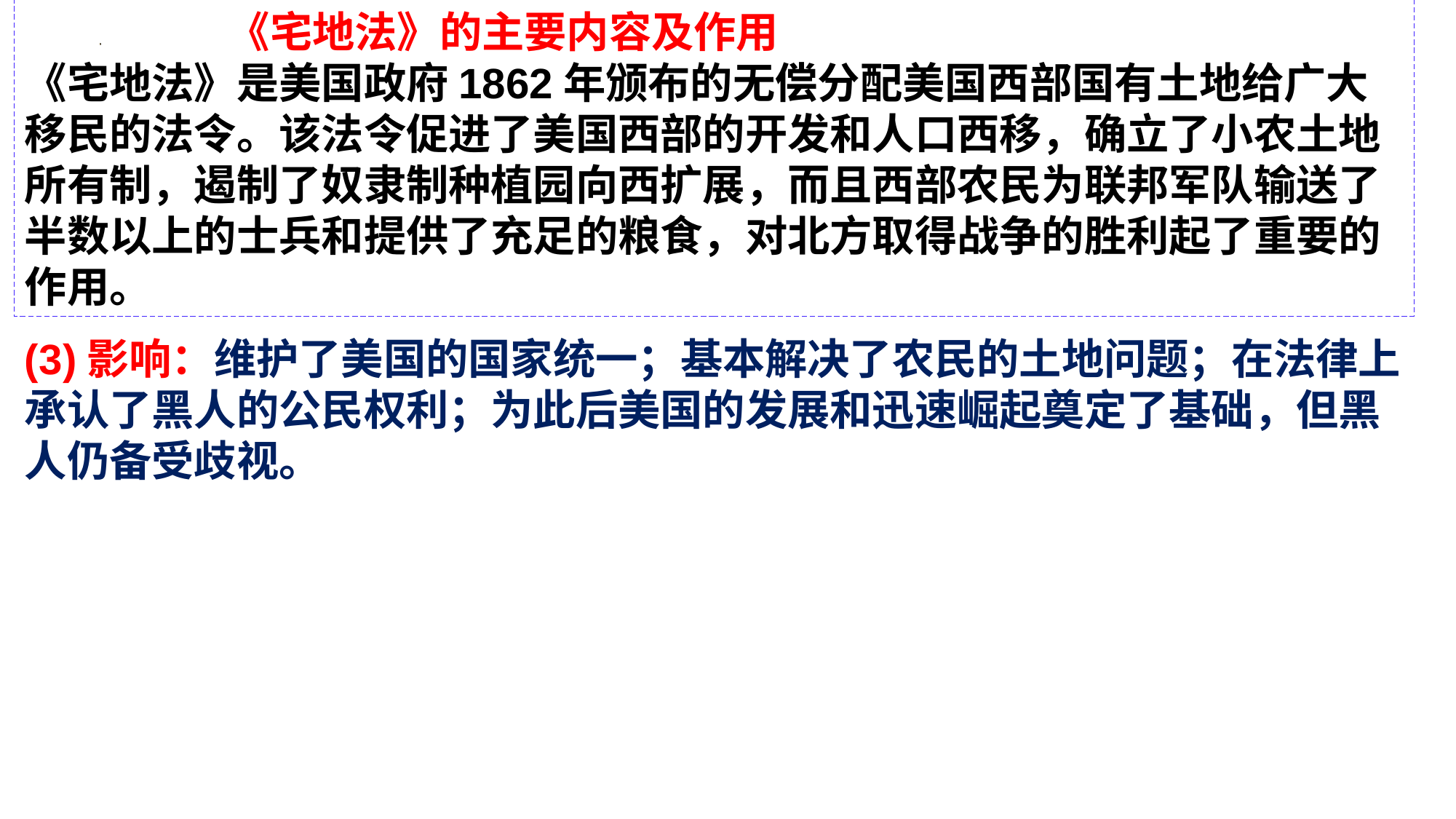

《宅地法》的主要内容及作用
《宅地法》是美国政府1862年颁布的无偿分配美国西部国有土地给广大移民的法令。该法令促进了美国西部的开发和人口西移，确立了小农土地所有制，遏制了奴隶制种植园向西扩展，而且西部农民为联邦军队输送了半数以上的士兵和提供了充足的粮食，对北方取得战争的胜利起了重要的作用。
(3)影响：维护了美国的国家统一；基本解决了农民的土地问题；在法律上承认了黑人的公民权利；为此后美国的发展和迅速崛起奠定了基础，但黑人仍备受歧视。